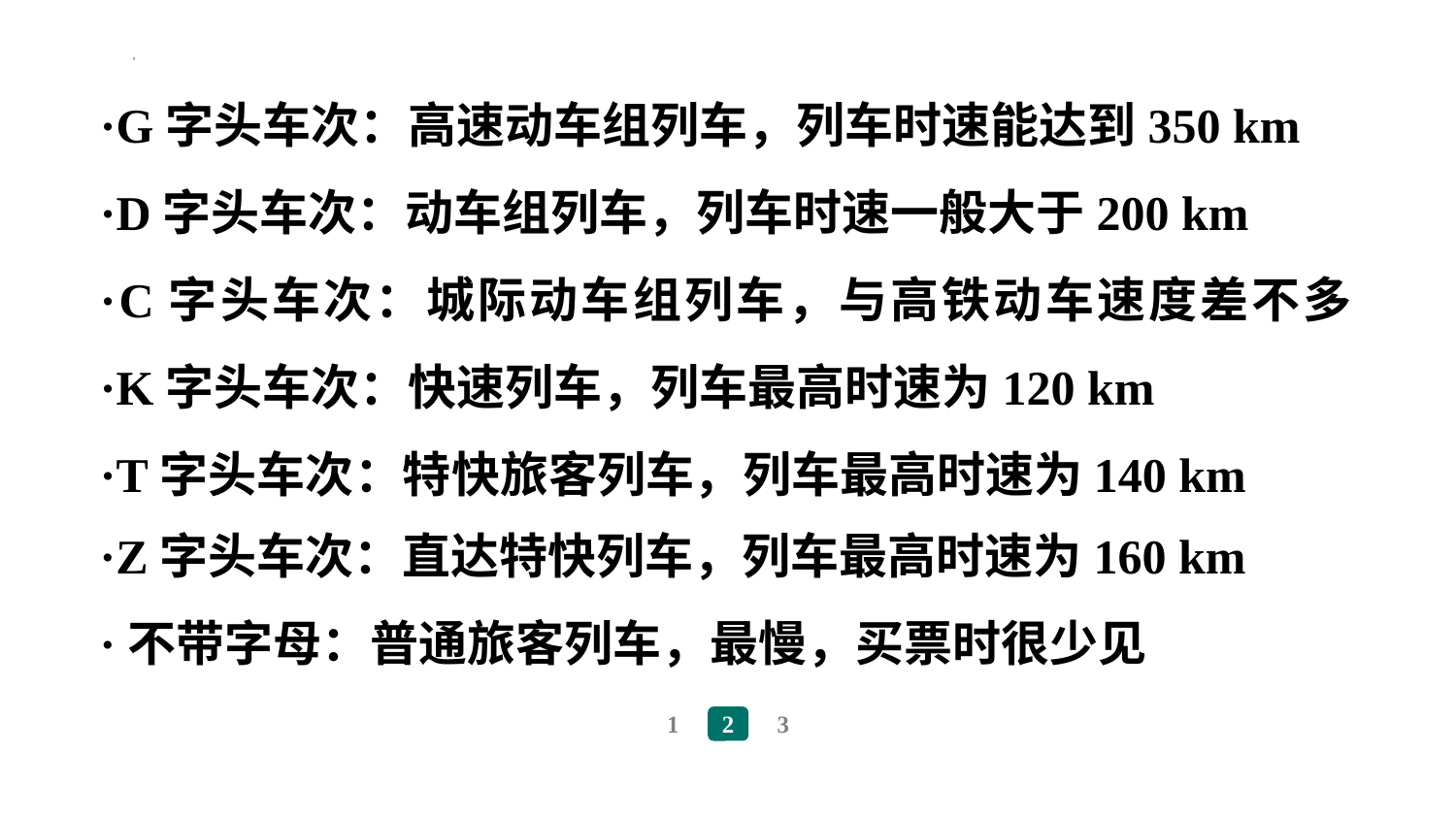

·G字头车次：高速动车组列车，列车时速能达到350 km
·D字头车次：动车组列车，列车时速一般大于200 km
·C字头车次：城际动车组列车，与高铁动车速度差不多
·K字头车次：快速列车，列车最高时速为120 km
·T字头车次：特快旅客列车，列车最高时速为140 km
·Z字头车次：直达特快列车，列车最高时速为160 km
·不带字母：普通旅客列车，最慢，买票时很少见
2
3
1